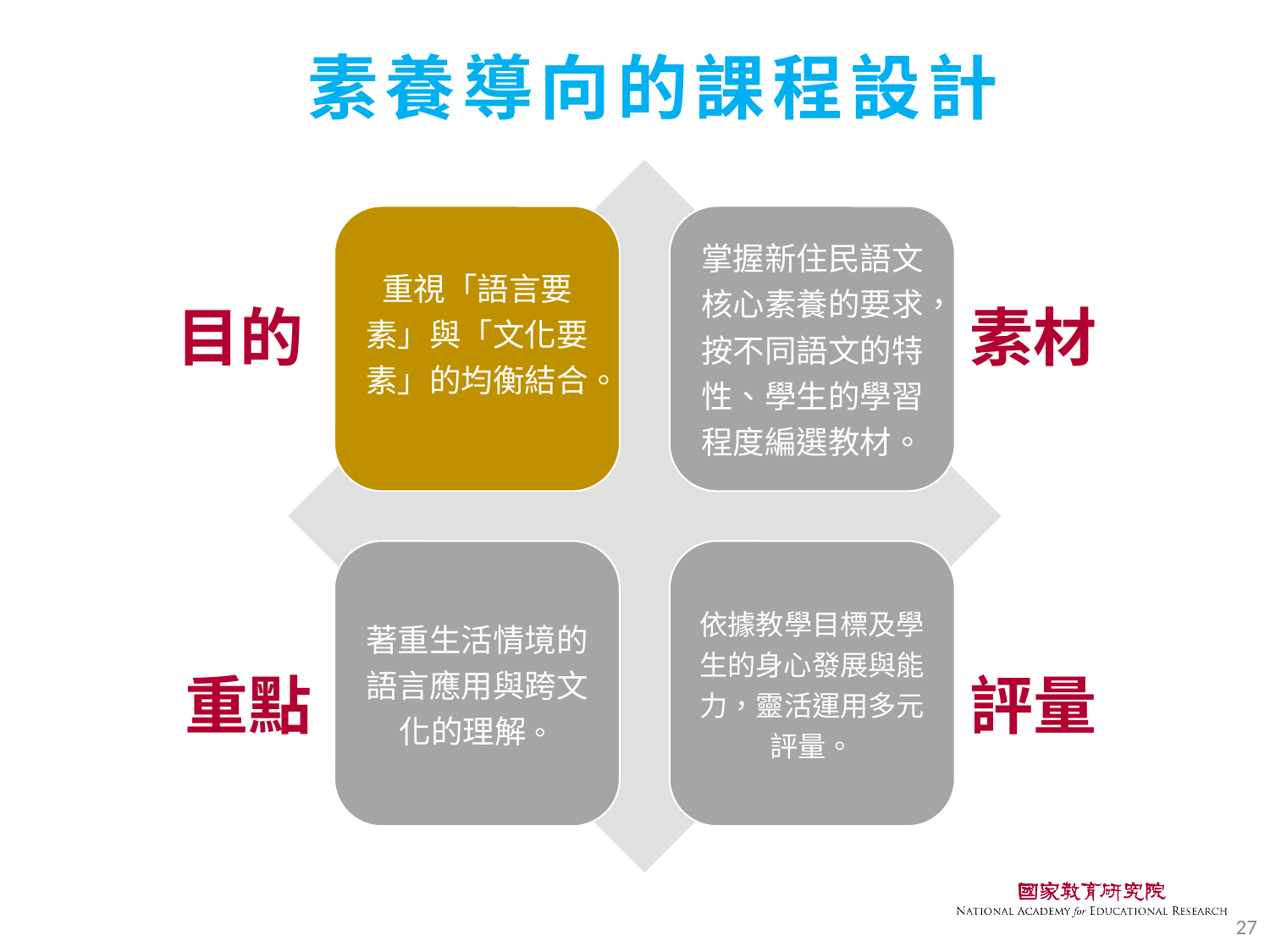

# 素養導向的課程設計
重視「語言要素」與「文化要素」的均衡結合。
依據教學目標及學生的身心發展與能力，靈活運用多元評量。
著重生活情境的語言應用與跨文化的理解。
掌握新住民語文核心素養的要求，按不同語文的特性、學生的學習程度編選教材。
目的
素材
重點
評量
27